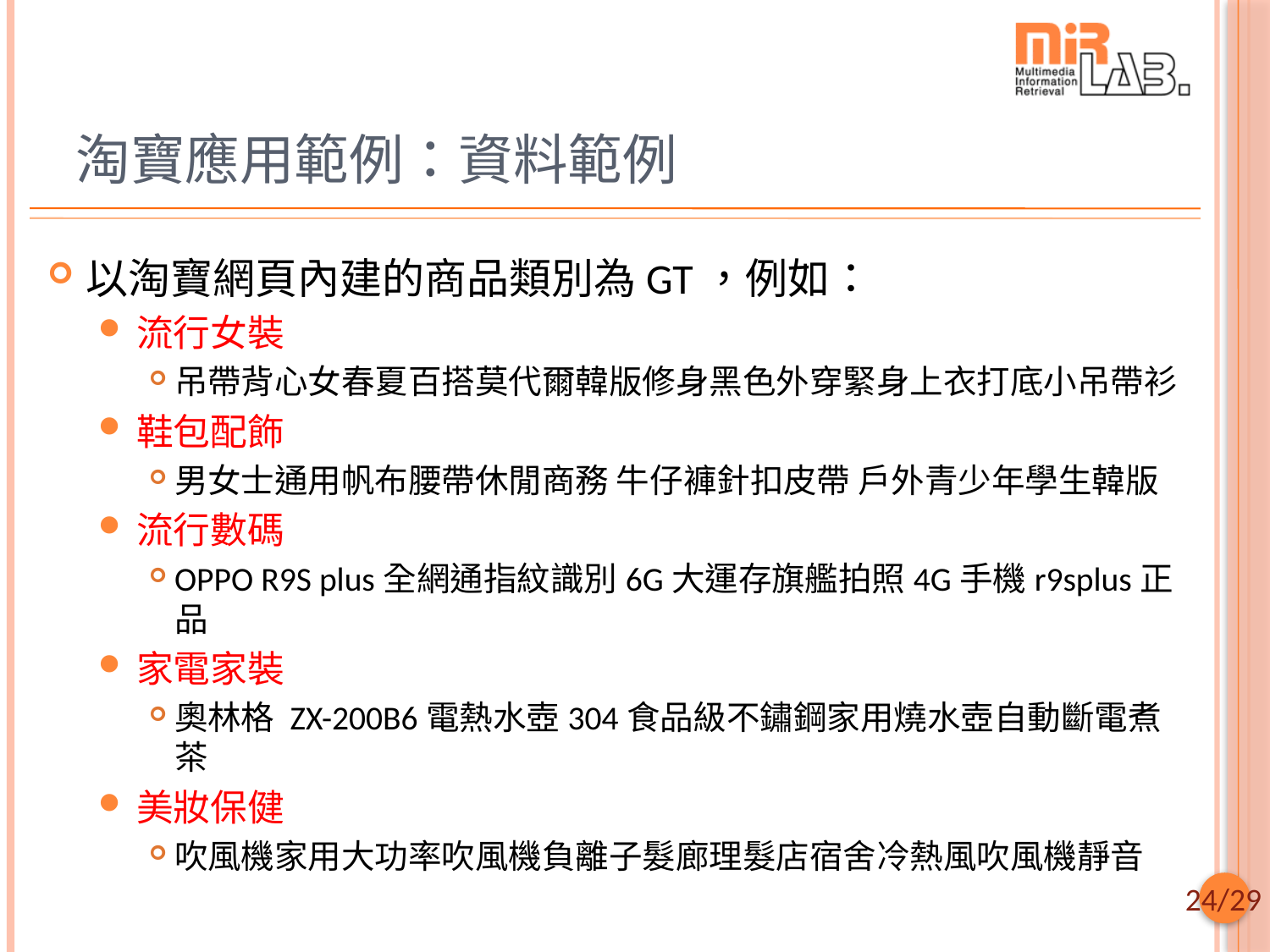

# 淘寶應用範例：資料範例
以淘寶網頁內建的商品類別為GT，例如：
流行女裝
吊帶背心女春夏百搭莫代爾韓版修身黑色外穿緊身上衣打底小吊帶衫
鞋包配飾
男女士通用帆布腰帶休閒商務 牛仔褲針扣皮帶 戶外青少年學生韓版
流行數碼
OPPO R9S plus全網通指紋識別6G大運存旗艦拍照4G手機r9splus正品
家電家裝
奧林格 ZX-200B6電熱水壺304食品級不鏽鋼家用燒水壺自動斷電煮茶
美妝保健
吹風機家用大功率吹風機負離子髮廊理髮店宿舍冷熱風吹風機靜音